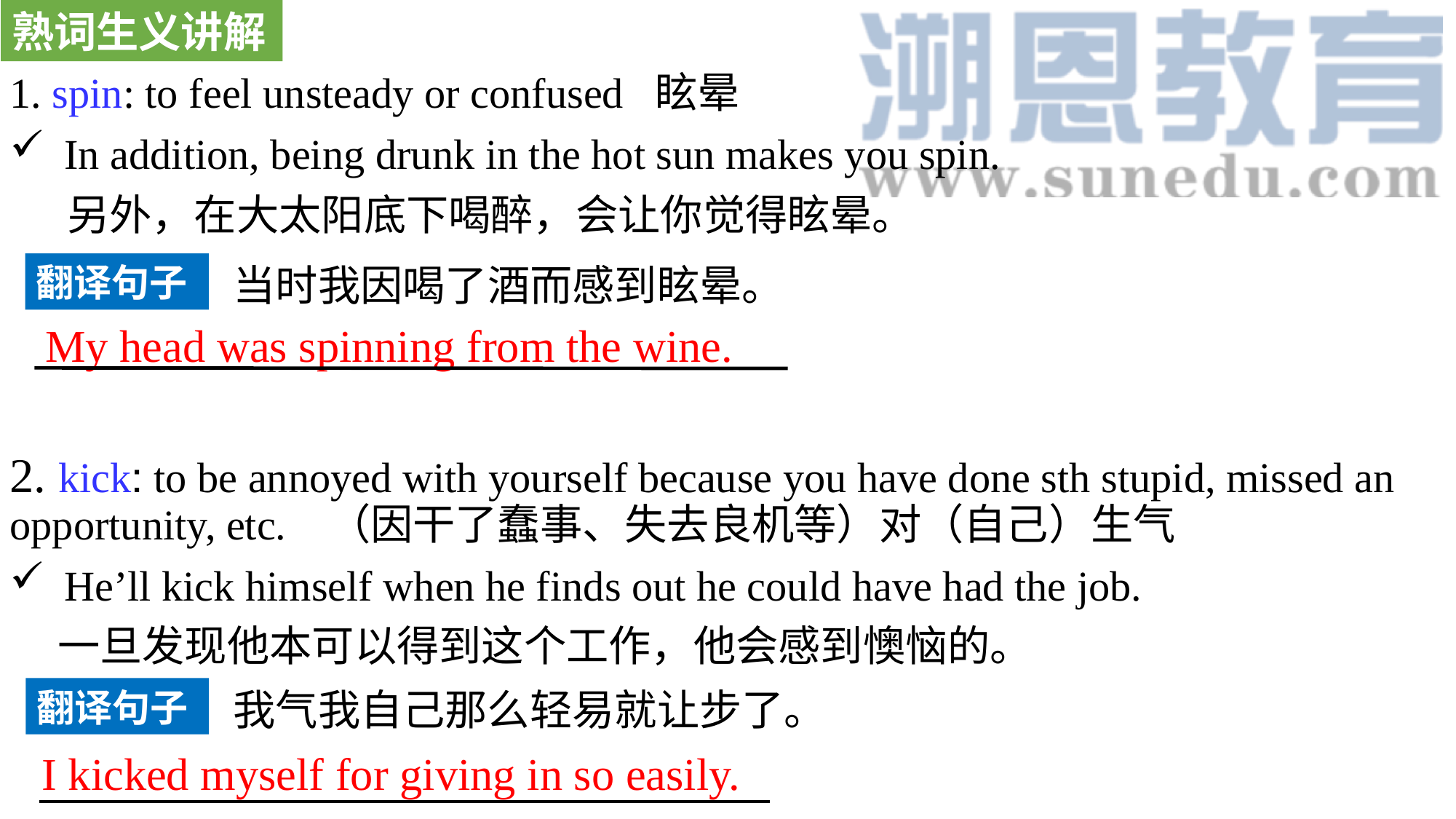

熟词生义讲解
1. spin: to feel unsteady or confused  眩晕
In addition, being drunk in the hot sun makes you spin.
     另外，在大太阳底下喝醉，会让你觉得眩晕。

2. kick: to be annoyed with yourself because you have done sth stupid, missed an opportunity, etc.   （因干了蠢事、失去良机等）对（自己）生气
He’ll kick himself when he finds out he could have had the job.
    一旦发现他本可以得到这个工作，他会感到懊恼的。
当时我因喝了酒而感到眩晕。
翻译句子
My head was spinning from the wine.
我气我自己那么轻易就让步了。
翻译句子
 I kicked myself for giving in so easily.